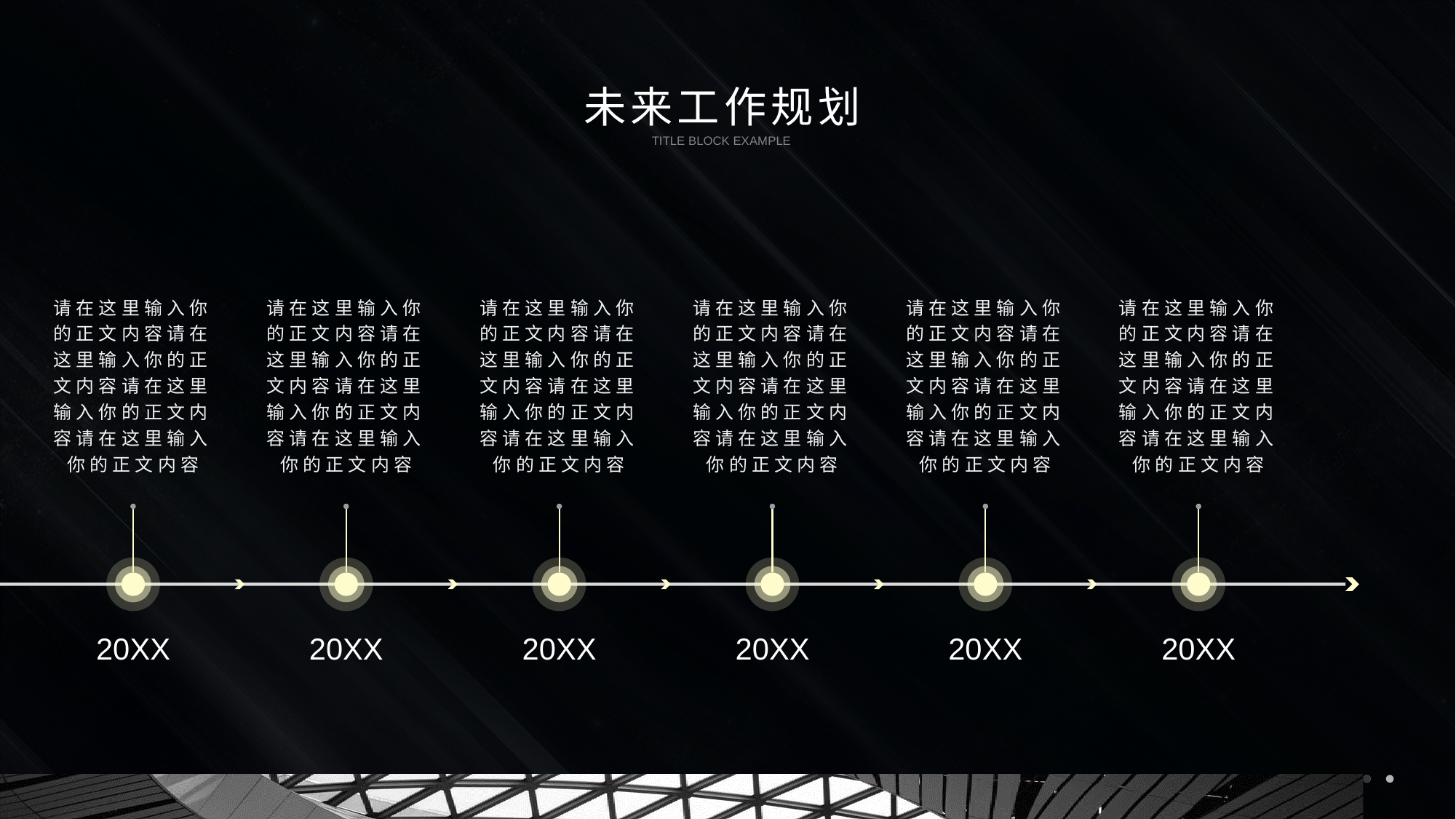

未来工作规划
TITLE BLOCK EXAMPLE
请在这里输入你的正文内容请在这里输入你的正文内容请在这里输入你的正文内容请在这里输入你的正文内容
请在这里输入你的正文内容请在这里输入你的正文内容请在这里输入你的正文内容请在这里输入你的正文内容
请在这里输入你的正文内容请在这里输入你的正文内容请在这里输入你的正文内容请在这里输入你的正文内容
请在这里输入你的正文内容请在这里输入你的正文内容请在这里输入你的正文内容请在这里输入你的正文内容
请在这里输入你的正文内容请在这里输入你的正文内容请在这里输入你的正文内容请在这里输入你的正文内容
请在这里输入你的正文内容请在这里输入你的正文内容请在这里输入你的正文内容请在这里输入你的正文内容

20XX
20XX
20XX
20XX
20XX
20XX
此处可写公司标语